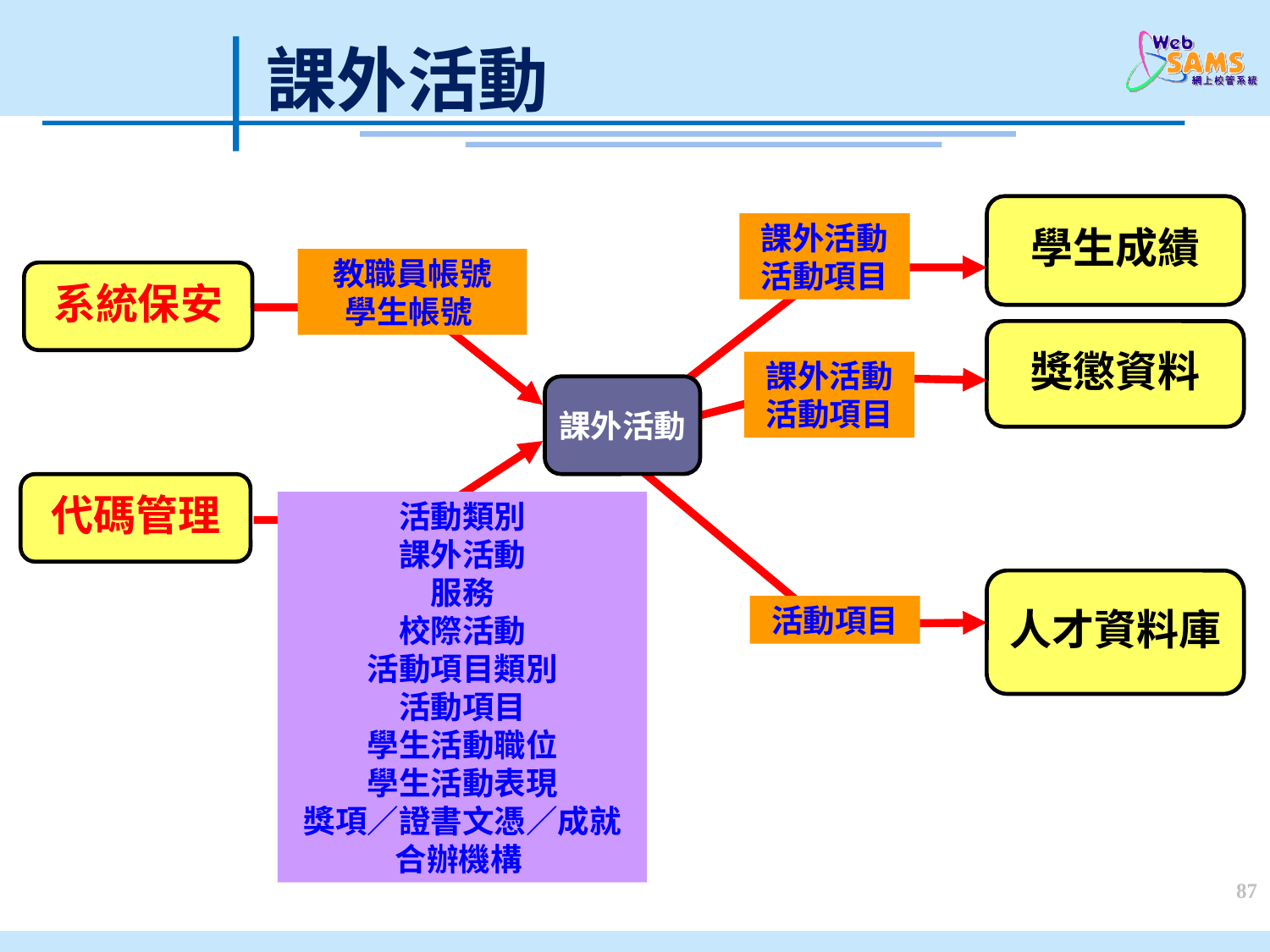

課外活動
學生成績
課外活動
活動項目

獎懲資料
課外活動
活動項目

人才資料庫
活動項目

教職員帳號
學生帳號
系統保安

代碼管理
活動類別
課外活動
服務
校際活動
活動項目類別
活動項目
學生活動職位
學生活動表現
獎項／證書文憑／成就
合辦機構
課外活動
87